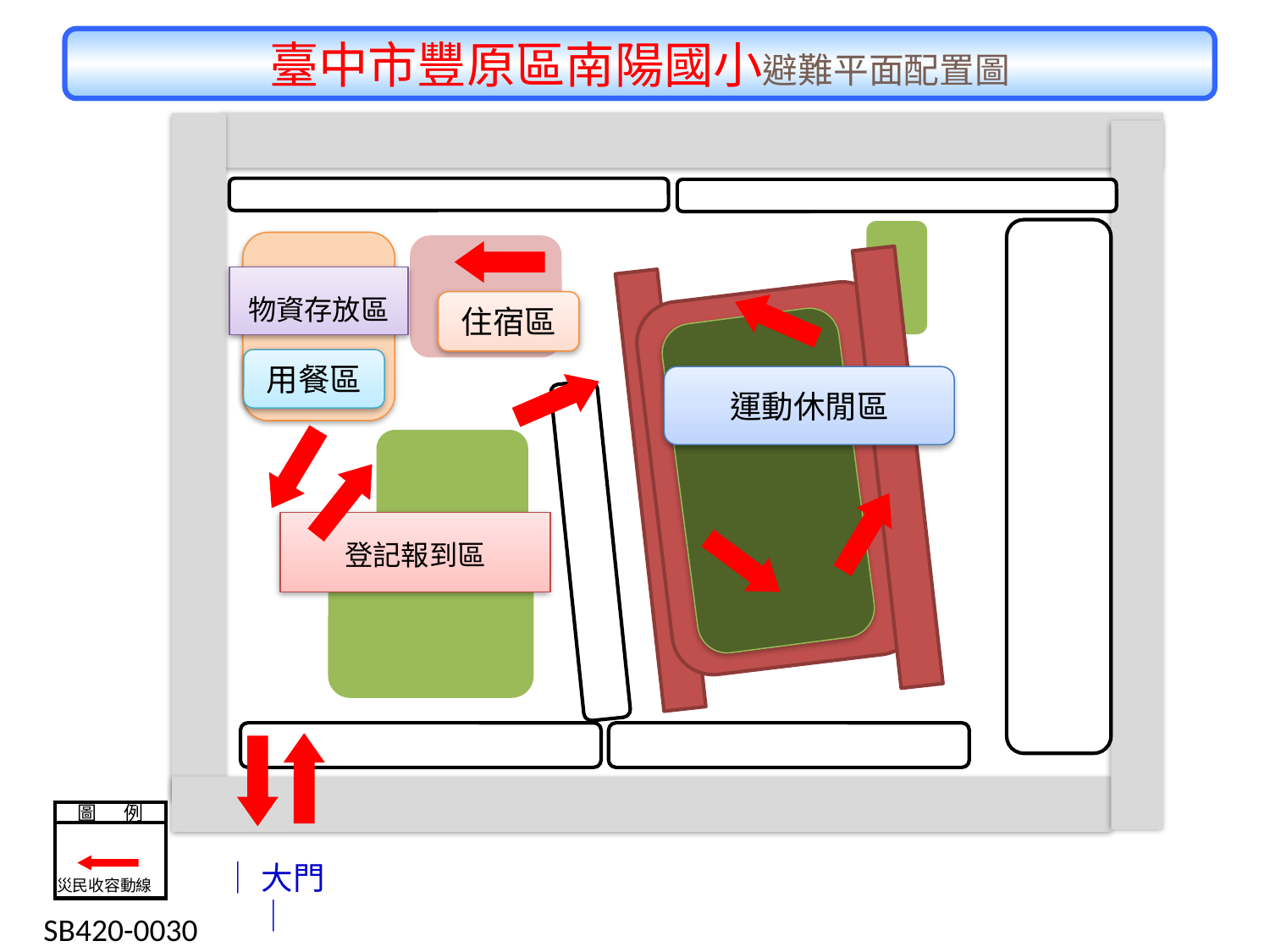

臺中市豐原區南陽國小避難平面配置圖

物資存放區

住宿區

用餐區
運動休閒區

登記報到區

圖      例

災民收容動線
│大門│
      SB420-0030